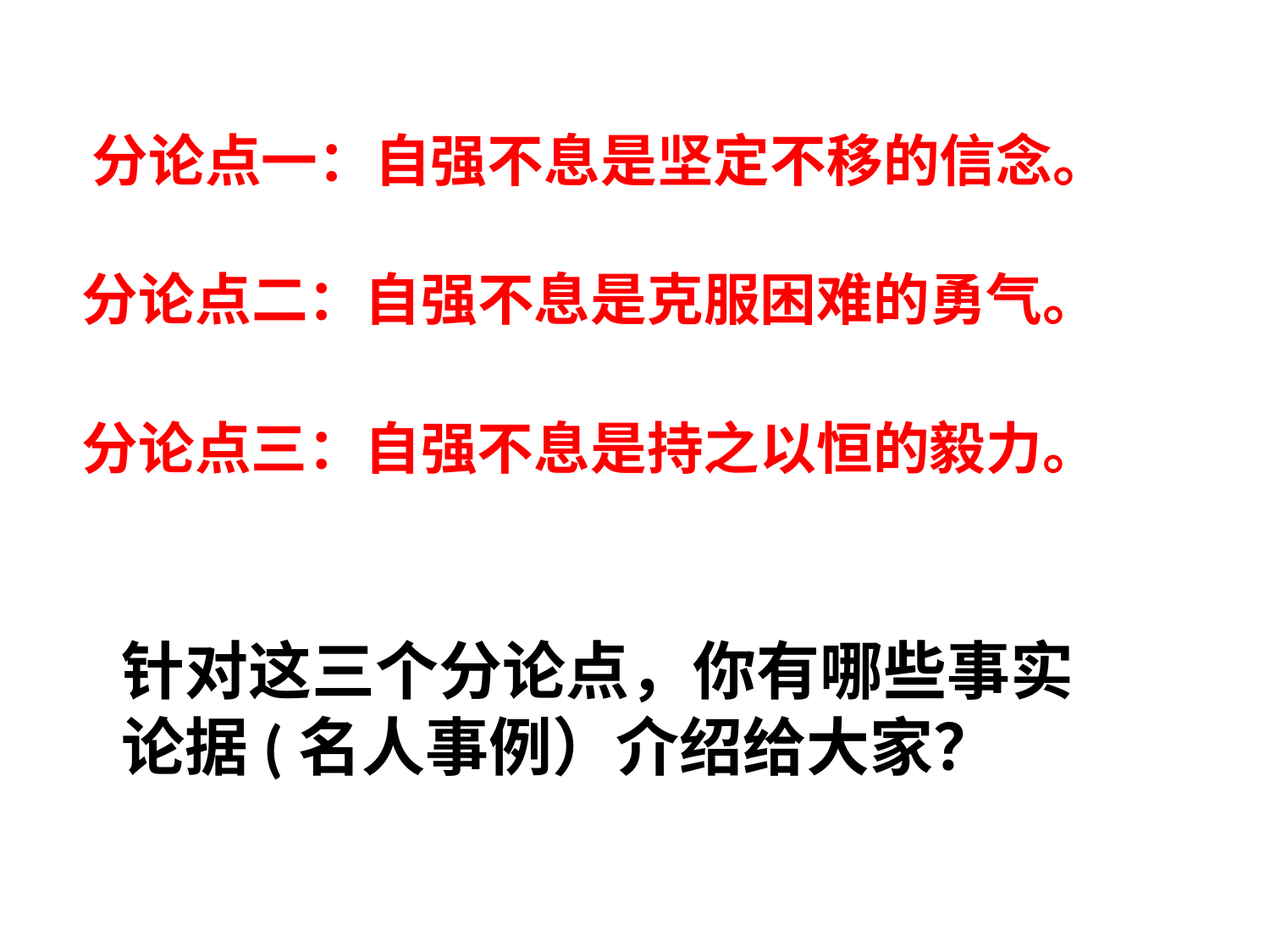

分论点一：自强不息是坚定不移的信念。
分论点二：自强不息是克服困难的勇气。
分论点三：自强不息是持之以恒的毅力。
针对这三个分论点，你有哪些事实论据(名人事例）介绍给大家？